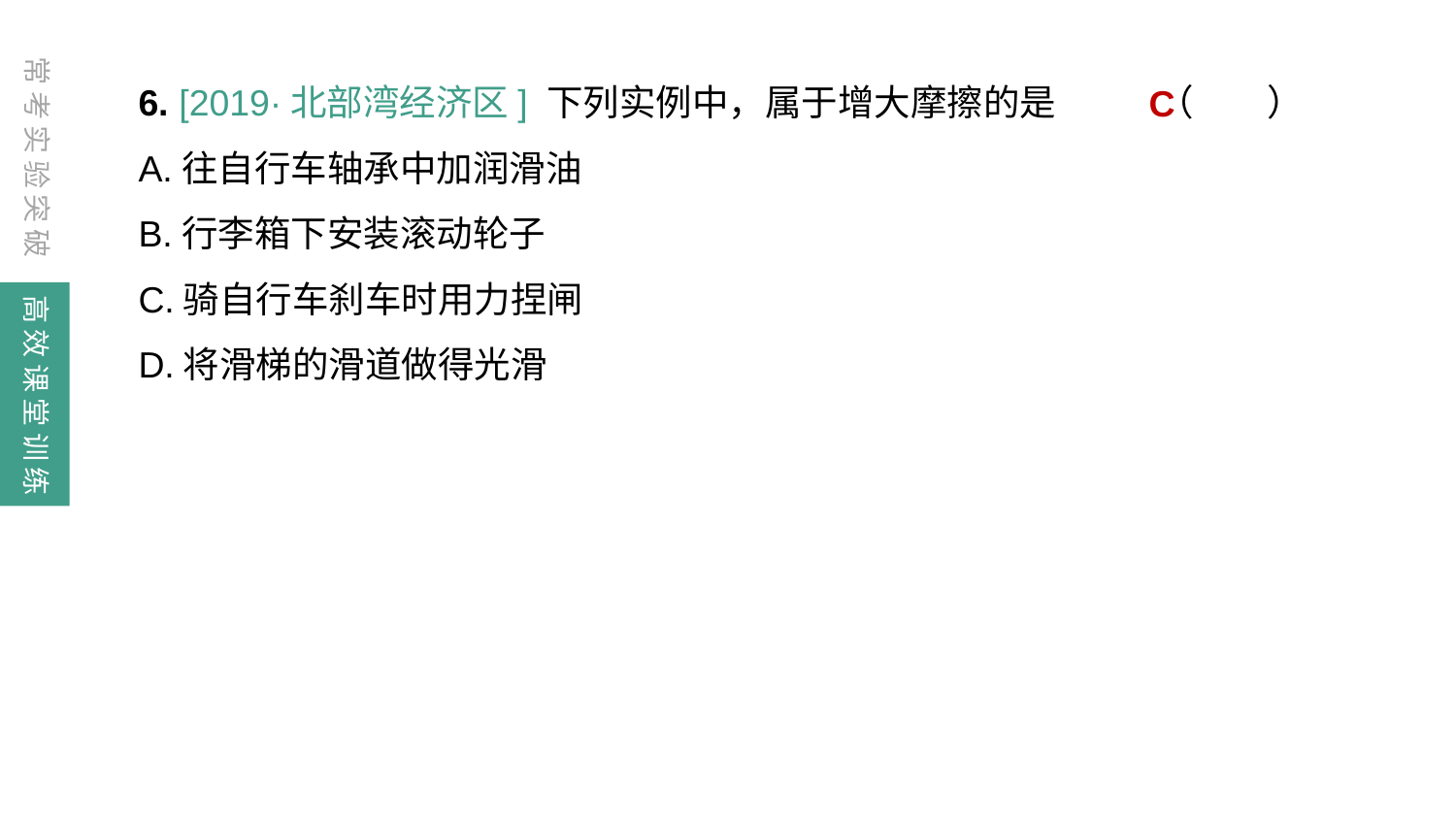

常考实验突破
6. [2019·北部湾经济区] 下列实例中，属于增大摩擦的是	（　　）
A.往自行车轴承中加润滑油
B.行李箱下安装滚动轮子
C.骑自行车刹车时用力捏闸
D.将滑梯的滑道做得光滑
C

高效课堂训练